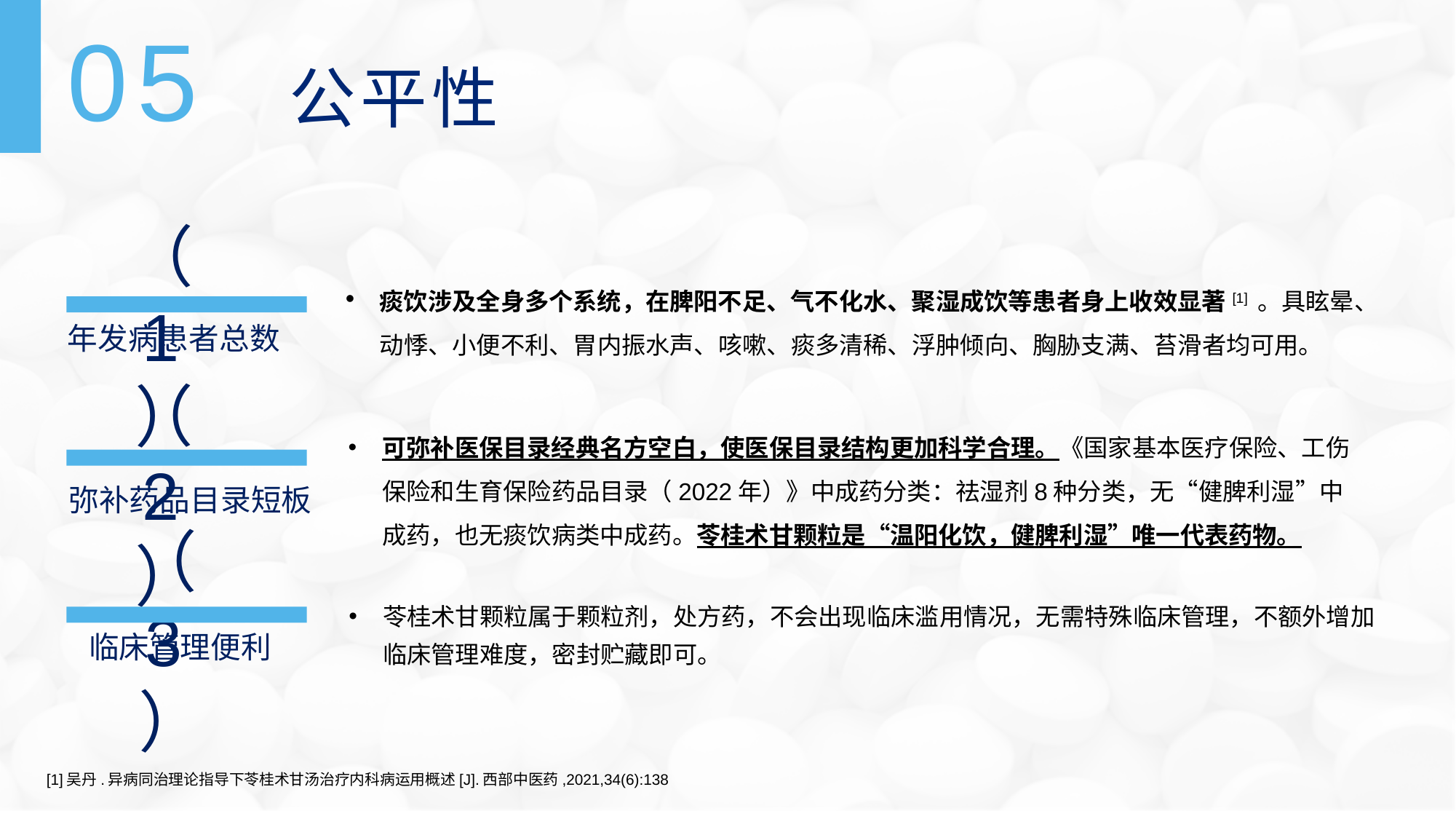

05
公平性
（1）
痰饮涉及全身多个系统，在脾阳不足、气不化水、聚湿成饮等患者身上收效显著[1] 。具眩晕、动悸、小便不利、胃内振水声、咳嗽、痰多清稀、浮肿倾向、胸胁支满、苔滑者均可用。

年发病患者总数
（2）
可弥补医保目录经典名方空白，使医保目录结构更加科学合理。《国家基本医疗保险、工伤保险和生育保险药品目录（2022年）》中成药分类：祛湿剂8种分类，无“健脾利湿”中成药，也无痰饮病类中成药。苓桂术甘颗粒是“温阳化饮，健脾利湿”唯一代表药物。

弥补药品目录短板
（3）
苓桂术甘颗粒属于颗粒剂，处方药，不会出现临床滥用情况，无需特殊临床管理，不额外增加临床管理难度，密封贮藏即可。

临床管理便利
[1]吴丹.异病同治理论指导下苓桂术甘汤治疗内科病运用概述[J].西部中医药,2021,34(6):138